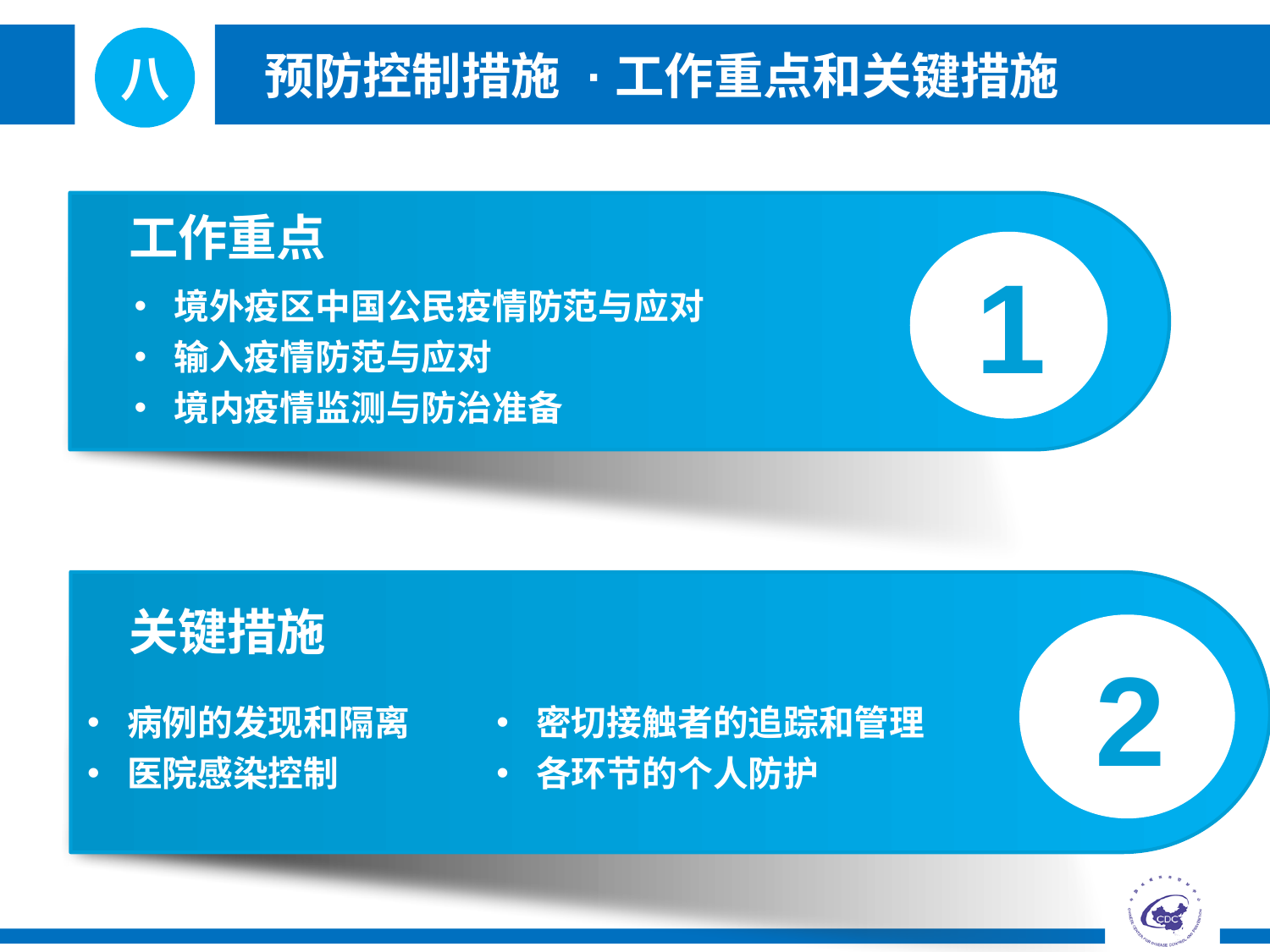

八
预防控制措施
·工作重点和关键措施

工作重点
境外疫区中国公民疫情防范与应对
输入疫情防范与应对
境内疫情监测与防治准备
1
关键措施
2
病例的发现和隔离
医院感染控制
密切接触者的追踪和管理
各环节的个人防护